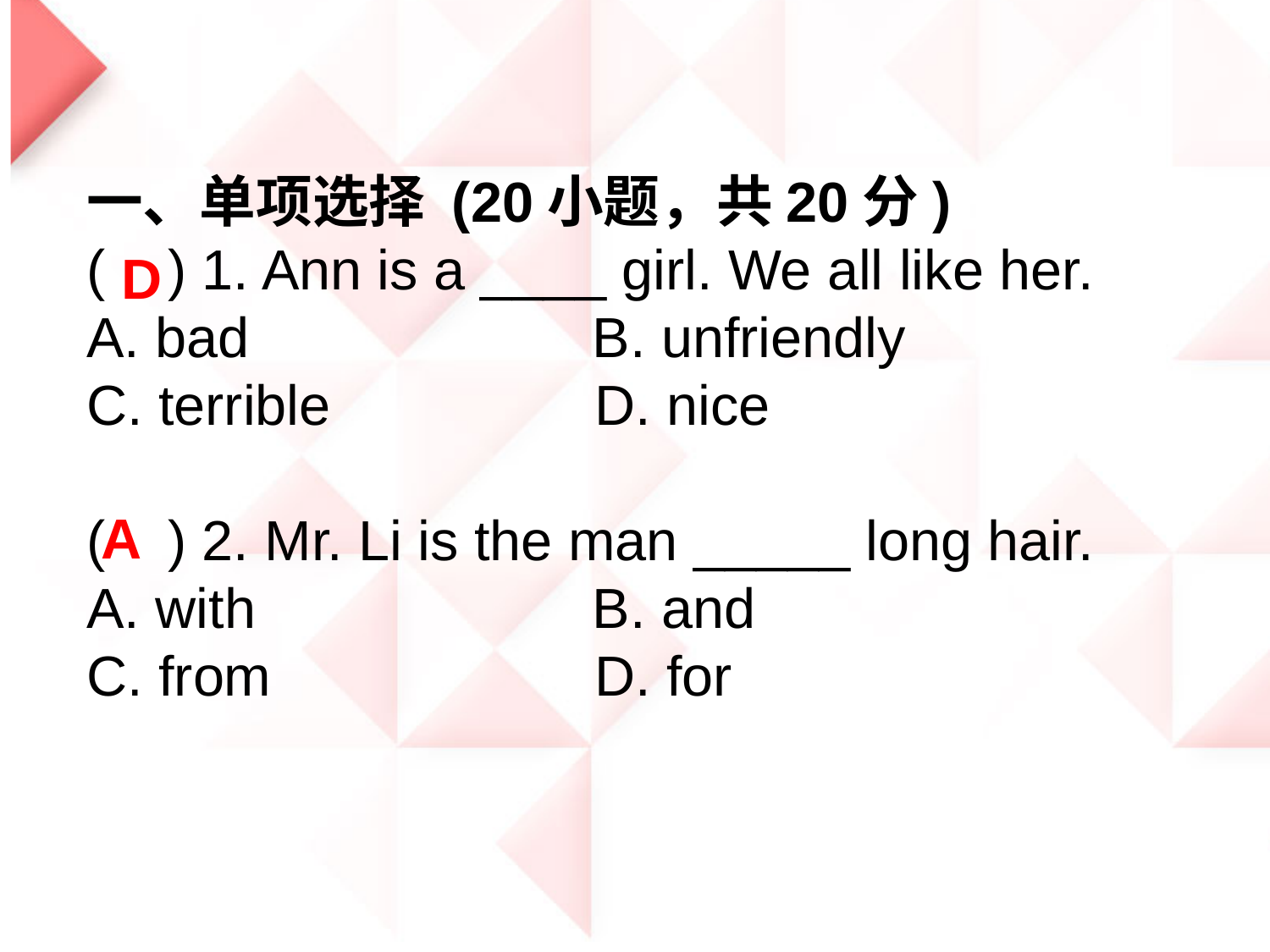

一、单项选择 (20小题，共20分)
(    ) 1. Ann is a ____ girl. We all like her.
A. bad     		        B. unfriendly
C. terrible      		D. nice

(    ) 2. Mr. Li is the man _____ long hair.
A. with         	        B. and
C. from       		D. for
D
A